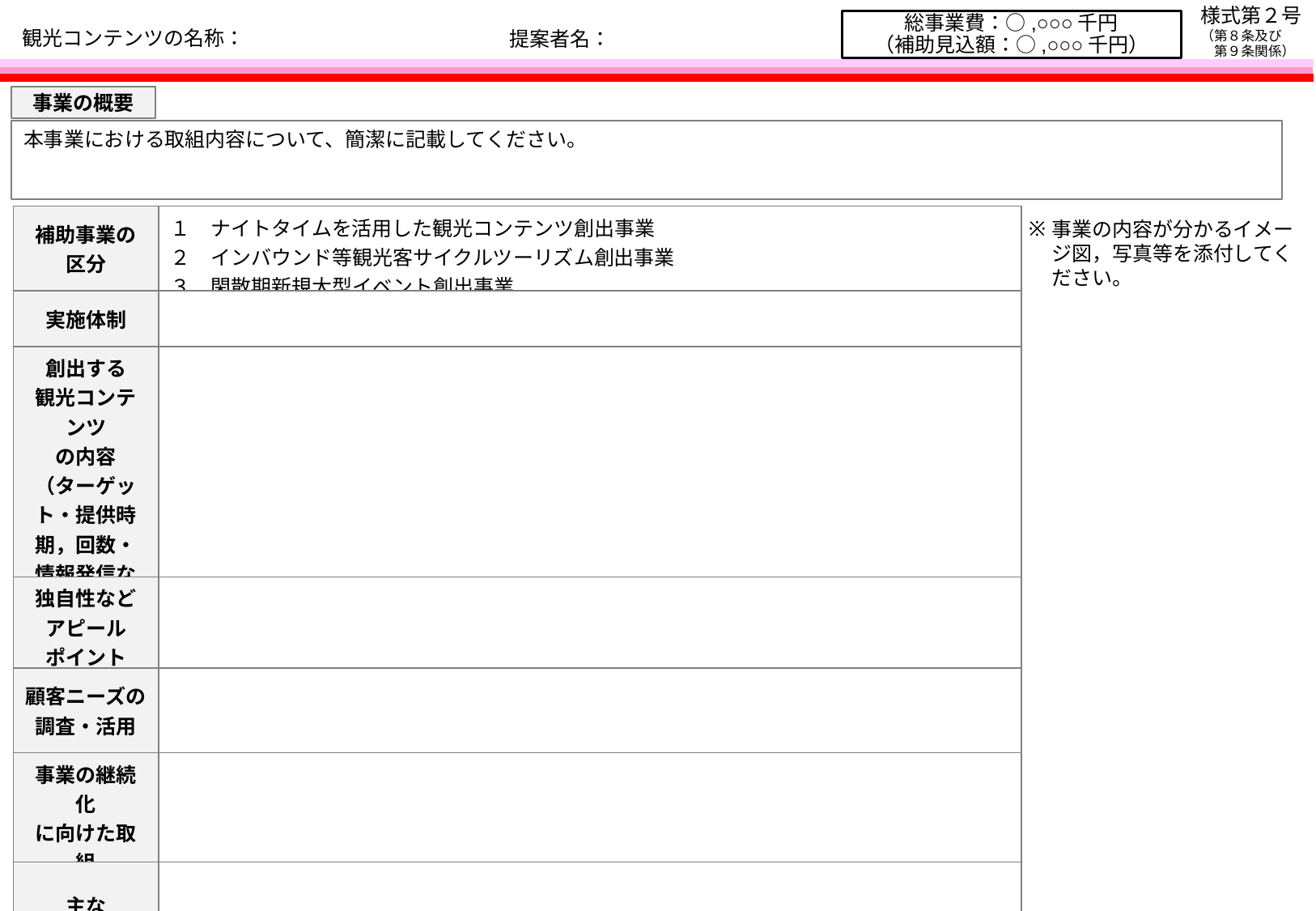

様式第２号
（第８条及び
　第９条関係）
# 観光コンテンツの名称：
提案者名：
総事業費：○,○○○千円
（補助見込額：○,○○○千円）
事業の概要
本事業における取組内容について、簡潔に記載してください。

事業の内容が分かるイメージ図，写真等を添付してください。

| 補助事業の 区分 | １　ナイトタイムを活用した観光コンテンツ創出事業 ２　インバウンド等観光客サイクルツーリズム創出事業 ３　閑散期新規大型イベント創出事業 |
| --- | --- |
| 実施体制 |  |
| 創出する 観光コンテンツ の内容 （ターゲット・提供時期，回数・情報発信など） |  |
| 独自性など アピール ポイント |  |
| 顧客ニーズの 調査・活用 |  |
| 事業の継続化 に向けた取組 |  |
| 主な スケジュール |  |